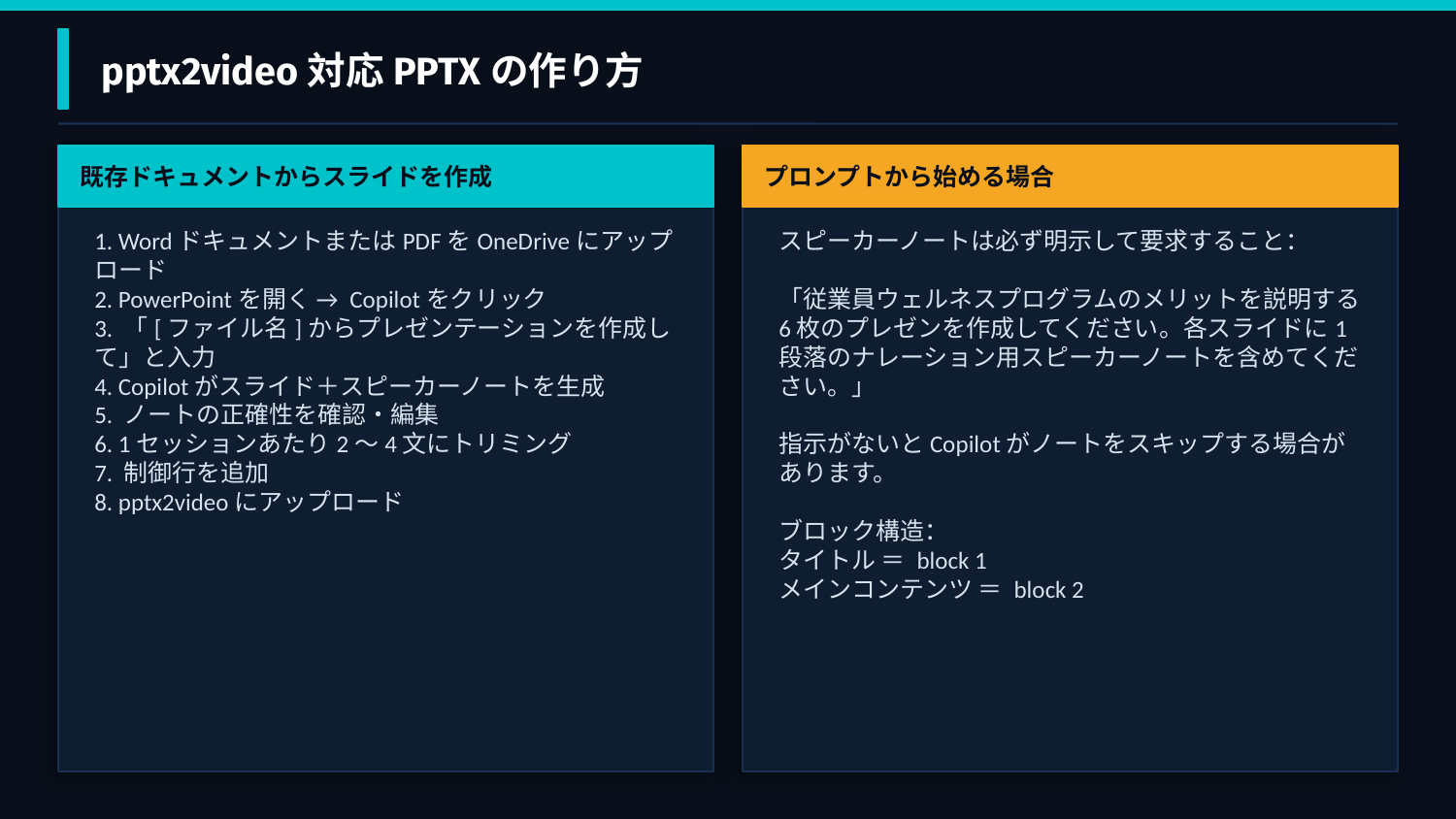

pptx2video対応PPTXの作り方

既存ドキュメントからスライドを作成

プロンプトから始める場合
1. WordドキュメントまたはPDFをOneDriveにアップロード
2. PowerPointを開く → Copilotをクリック
3. 「[ファイル名]からプレゼンテーションを作成して」と入力
4. Copilotがスライド＋スピーカーノートを生成
5. ノートの正確性を確認・編集
6. 1セッションあたり2〜4文にトリミング
7. 制御行を追加
8. pptx2videoにアップロード
スピーカーノートは必ず明示して要求すること：

「従業員ウェルネスプログラムのメリットを説明する6枚のプレゼンを作成してください。各スライドに1段落のナレーション用スピーカーノートを含めてください。」

指示がないとCopilotがノートをスキップする場合があります。

ブロック構造：
タイトル ＝ block 1
メインコンテンツ ＝ block 2